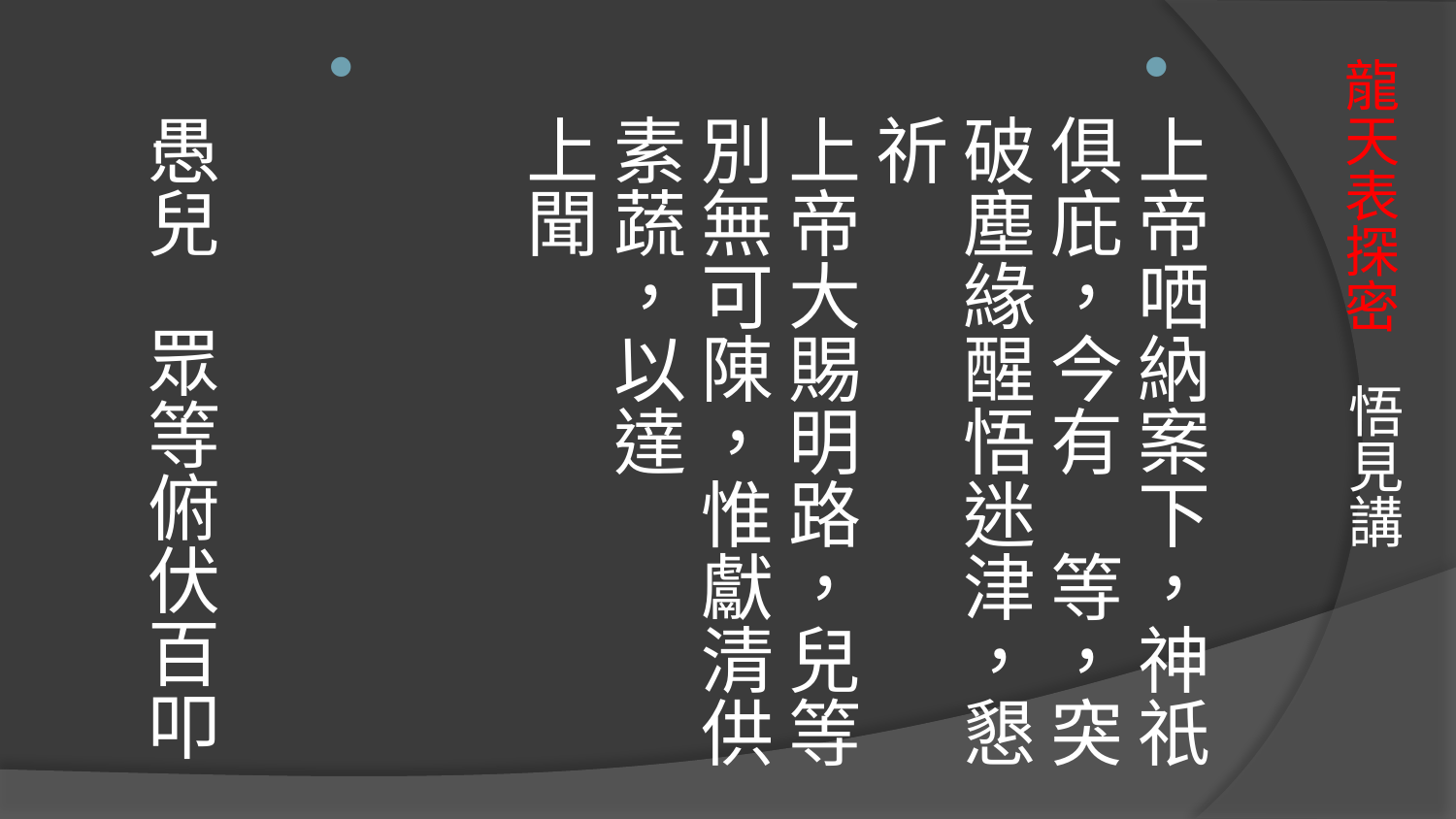

上帝哂納案下，神祇俱庇，今有　等，突破塵緣醒悟迷津，懇祈 
上帝大賜明路，兒等別無可陳，惟獻清供素蔬，以達 
上聞

愚兒    眾等俯伏百叩

# 龍天表探密    悟見講